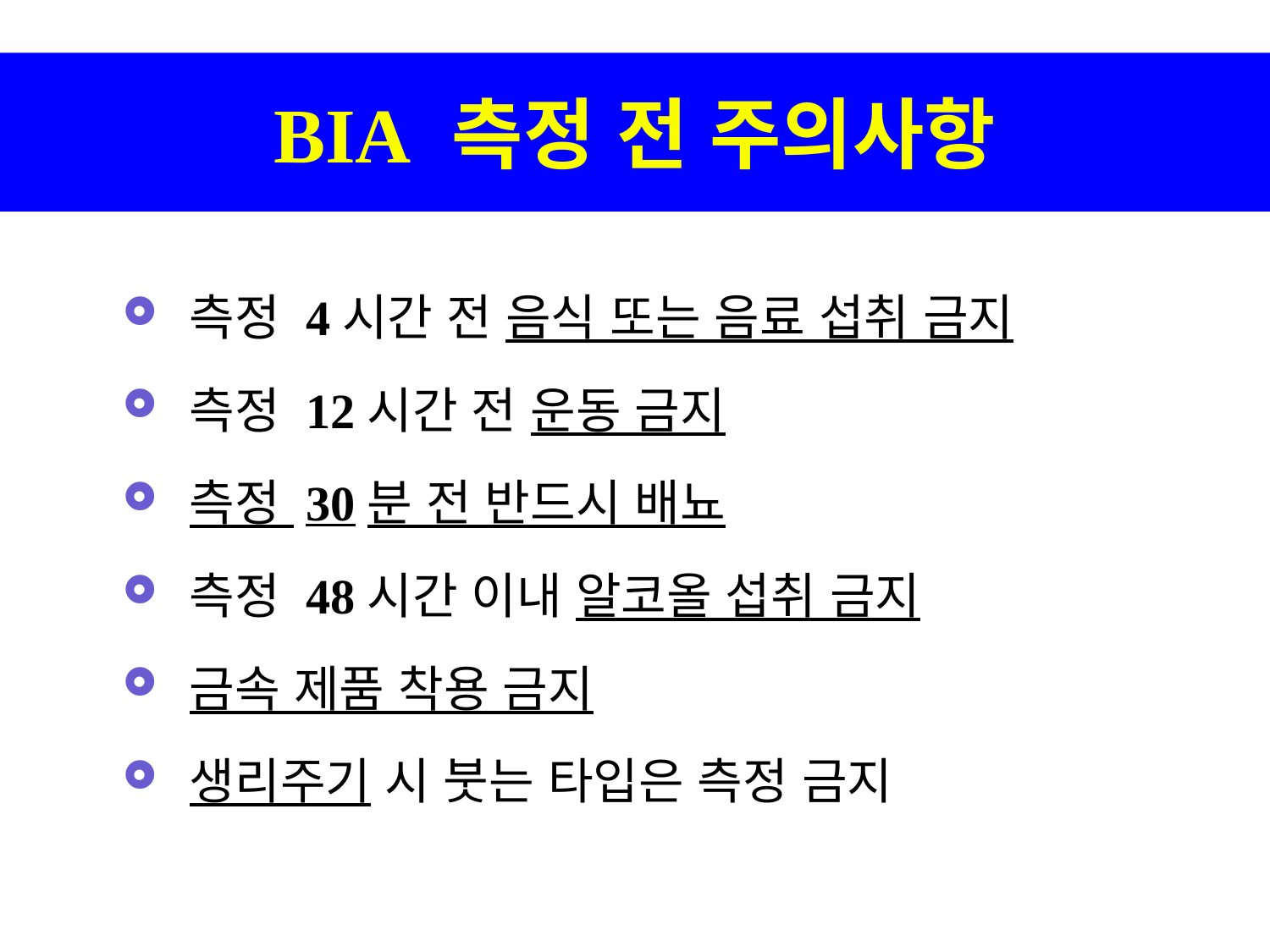

BIA 측정 전 주의사항
측정 4시간 전 음식 또는 음료 섭취 금지
측정 12시간 전 운동 금지
측정 30분 전 반드시 배뇨
측정 48시간 이내 알코올 섭취 금지
금속 제품 착용 금지
생리주기 시 붓는 타입은 측정 금지